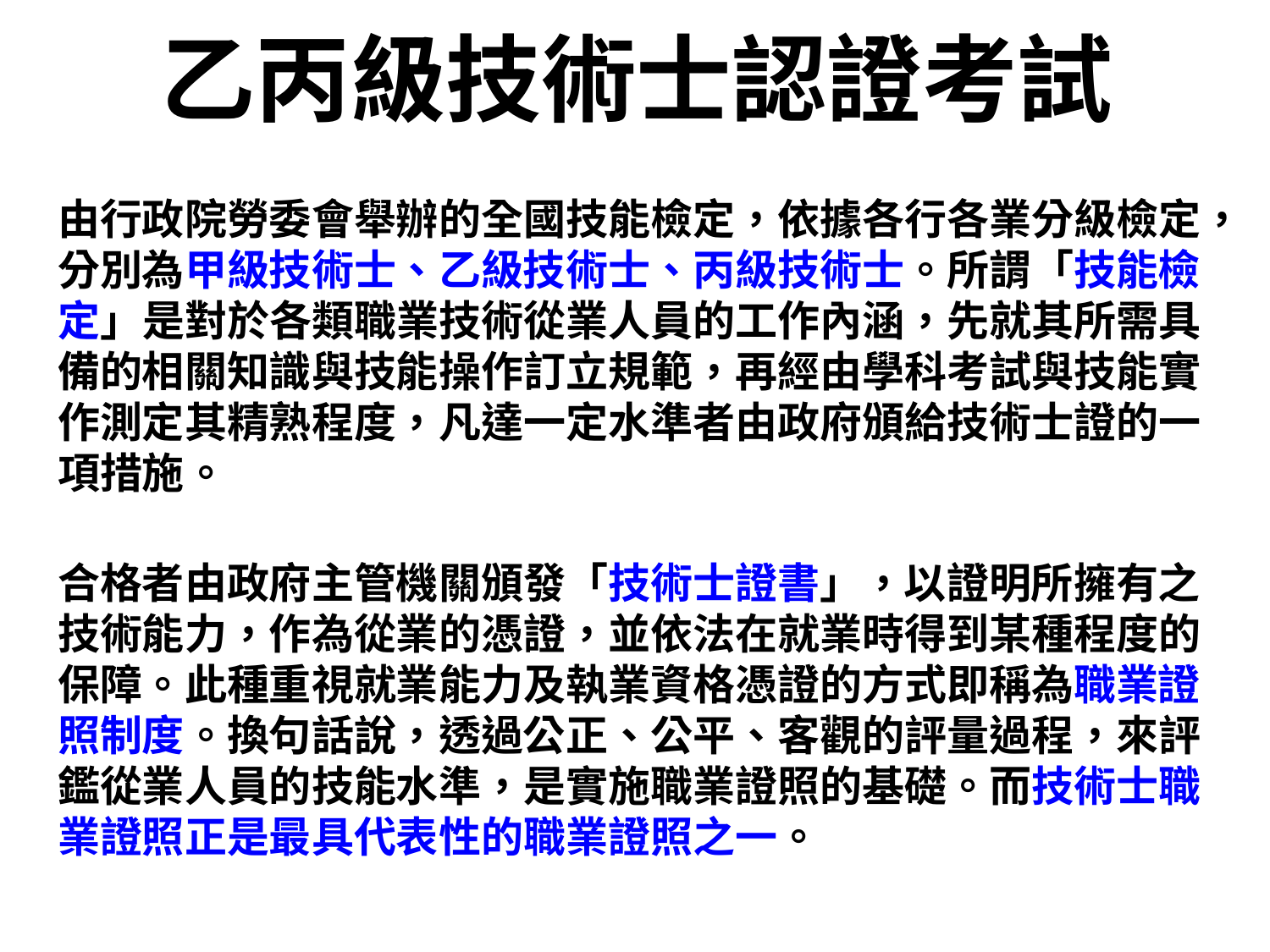

# 乙丙級技術士認證考試
由行政院勞委會舉辦的全國技能檢定，依據各行各業分級檢定，分別為甲級技術士、乙級技術士、丙級技術士。所謂「技能檢定」是對於各類職業技術從業人員的工作內涵，先就其所需具備的相關知識與技能操作訂立規範，再經由學科考試與技能實作測定其精熟程度，凡達一定水準者由政府頒給技術士證的一項措施。
合格者由政府主管機關頒發「技術士證書」，以證明所擁有之技術能力，作為從業的憑證，並依法在就業時得到某種程度的保障。此種重視就業能力及執業資格憑證的方式即稱為職業證照制度。換句話說，透過公正、公平、客觀的評量過程，來評鑑從業人員的技能水準，是實施職業證照的基礎。而技術士職業證照正是最具代表性的職業證照之一。